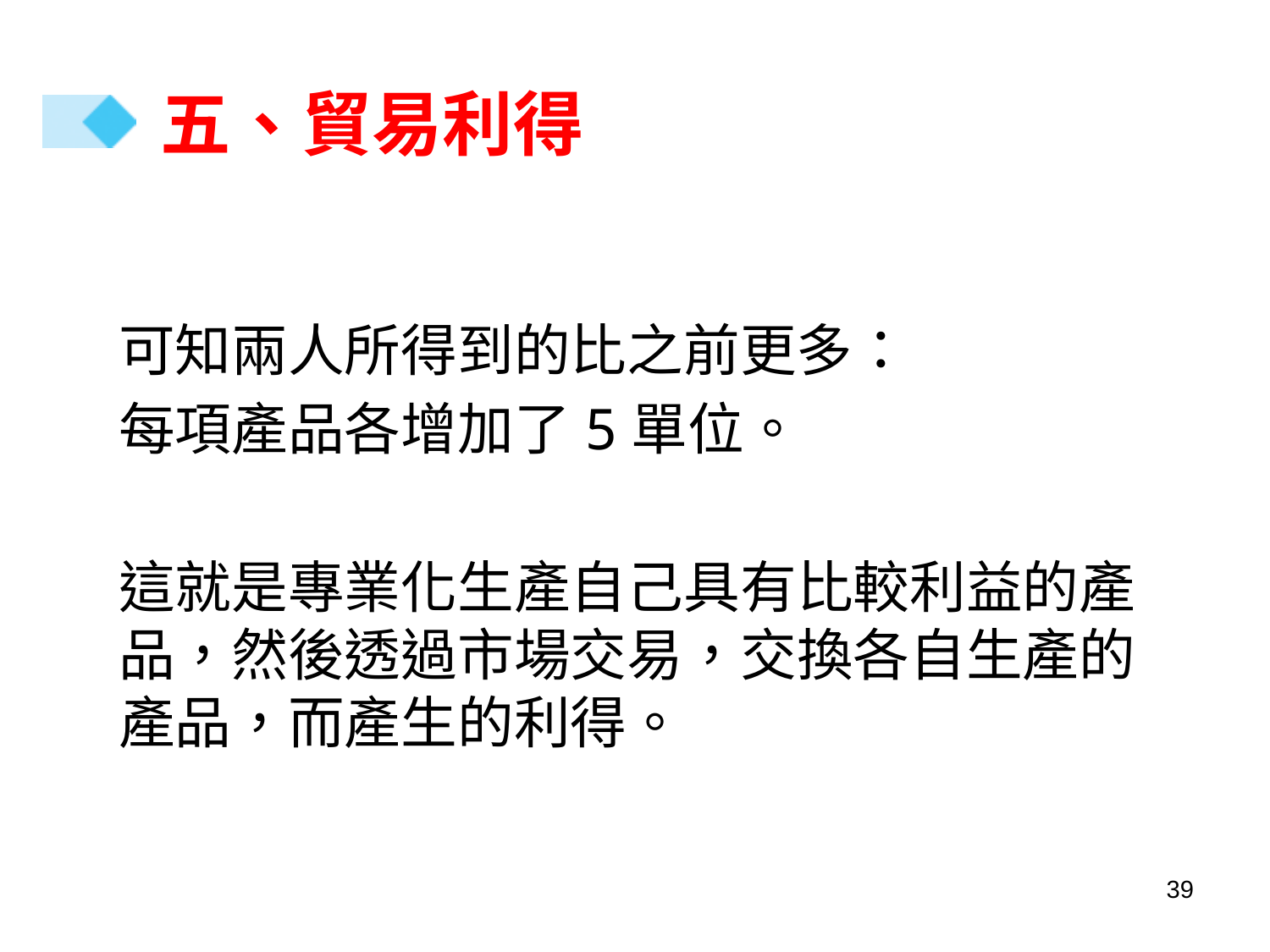

# 五、貿易利得

可知兩人所得到的比之前更多：
每項產品各增加了5單位。

這就是專業化生產自己具有比較利益的產品，然後透過市場交易，交換各自生產的產品，而產生的利得。
39